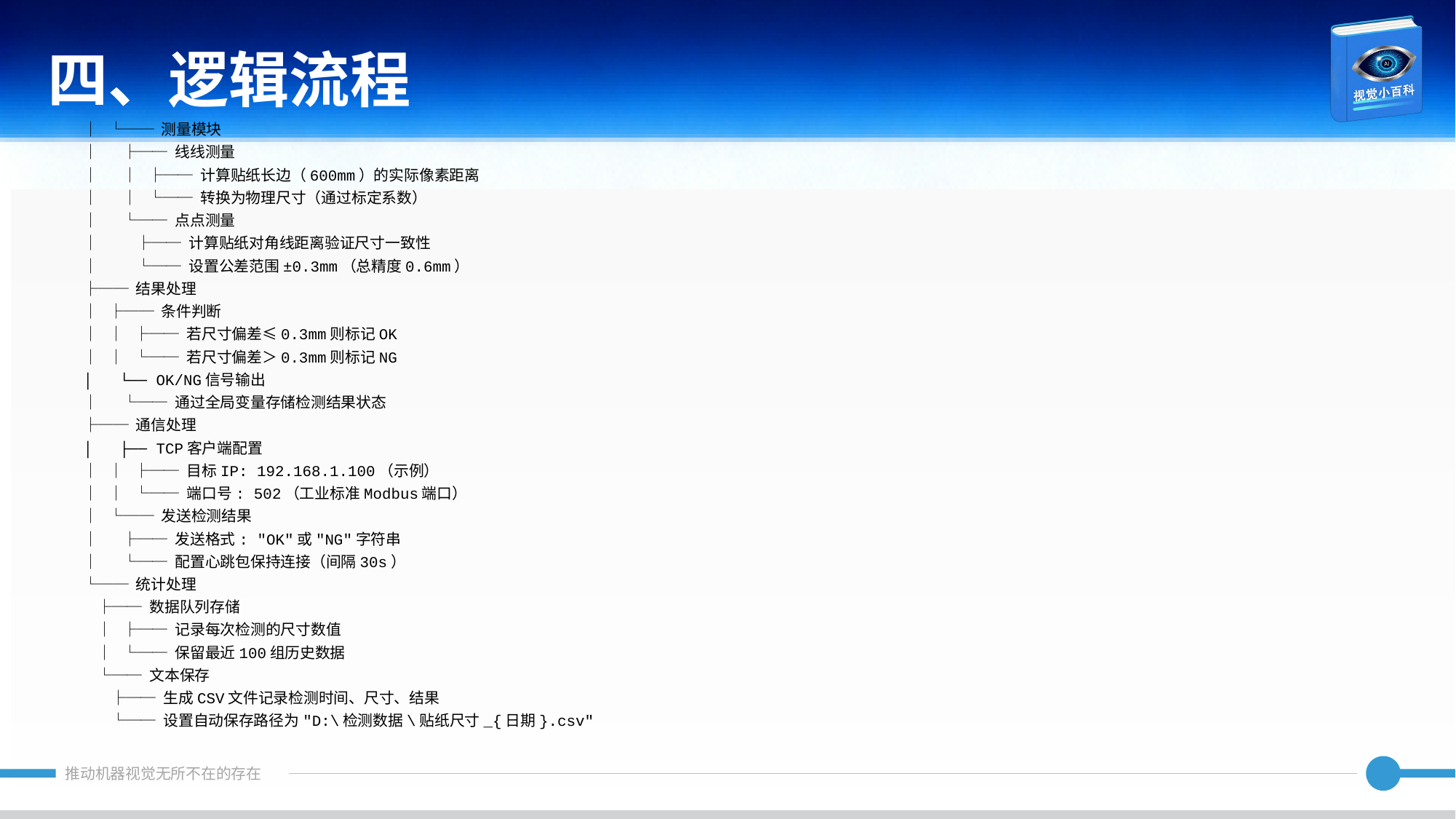

四、逻辑流程

│   └── 测量模块
│       ├── 线线测量
│       │   ├── 计算贴纸长边（600mm）的实际像素距离
│       │   └── 转换为物理尺寸（通过标定系数）
│       └── 点点测量
│           ├── 计算贴纸对角线距离验证尺寸一致性
│           └── 设置公差范围±0.3mm（总精度0.6mm）
├── 结果处理
│   ├── 条件判断
│   │   ├── 若尺寸偏差≤0.3mm则标记OK
│   │   └── 若尺寸偏差＞0.3mm则标记NG
│   └── OK/NG信号输出
│       └── 通过全局变量存储检测结果状态
├── 通信处理
│   ├── TCP客户端配置
│   │   ├── 目标IP: 192.168.1.100（示例）
│   │   └── 端口号: 502（工业标准Modbus端口）
│   └── 发送检测结果
│       ├── 发送格式: "OK"或"NG"字符串
│       └── 配置心跳包保持连接（间隔30s）
└── 统计处理
    ├── 数据队列存储
    │   ├── 记录每次检测的尺寸数值
    │   └── 保留最近100组历史数据
    └── 文本保存
        ├── 生成CSV文件记录检测时间、尺寸、结果
        └── 设置自动保存路径为"D:\检测数据\贴纸尺寸_{日期}.csv"
9